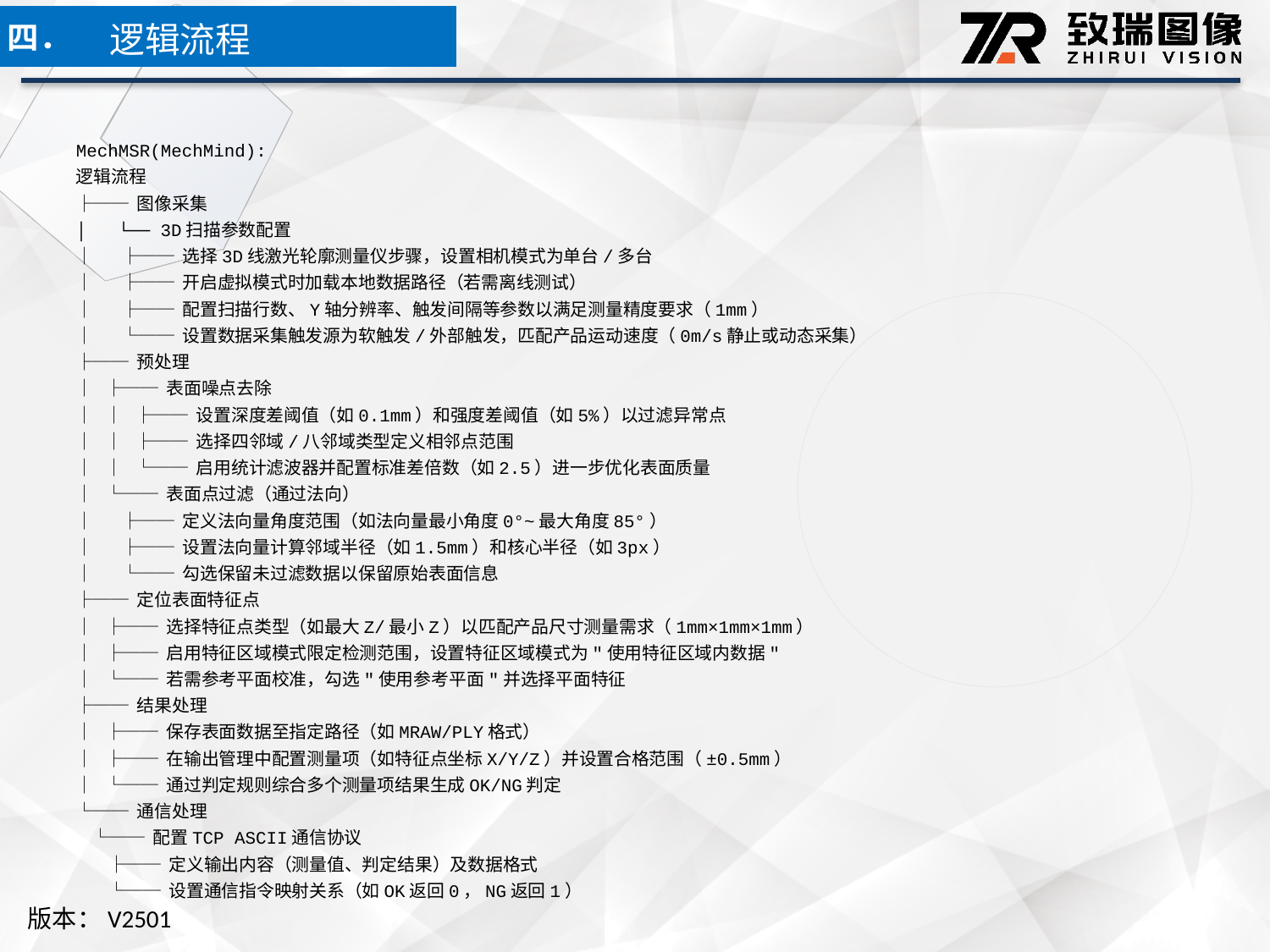

逻辑流程
四．

MechMSR(MechMind):
逻辑流程
├── 图像采集
│   └── 3D扫描参数配置
│       ├── 选择3D线激光轮廓测量仪步骤，设置相机模式为单台/多台
│       ├── 开启虚拟模式时加载本地数据路径（若需离线测试）
│       ├── 配置扫描行数、Y轴分辨率、触发间隔等参数以满足测量精度要求（1mm）
│       └── 设置数据采集触发源为软触发/外部触发，匹配产品运动速度（0m/s静止或动态采集）
├── 预处理
│   ├── 表面噪点去除
│   │   ├── 设置深度差阈值（如0.1mm）和强度差阈值（如5%）以过滤异常点
│   │   ├── 选择四邻域/八邻域类型定义相邻点范围
│   │   └── 启用统计滤波器并配置标准差倍数（如2.5）进一步优化表面质量
│   └── 表面点过滤（通过法向）
│       ├── 定义法向量角度范围（如法向量最小角度0°~最大角度85°）
│       ├── 设置法向量计算邻域半径（如1.5mm）和核心半径（如3px）
│       └── 勾选保留未过滤数据以保留原始表面信息
├── 定位表面特征点
│   ├── 选择特征点类型（如最大Z/最小Z）以匹配产品尺寸测量需求（1mm×1mm×1mm）
│   ├── 启用特征区域模式限定检测范围，设置特征区域模式为"使用特征区域内数据"
│   └── 若需参考平面校准，勾选"使用参考平面"并选择平面特征
├── 结果处理
│   ├── 保存表面数据至指定路径（如MRAW/PLY格式）
│   ├── 在输出管理中配置测量项（如特征点坐标X/Y/Z）并设置合格范围（±0.5mm）
│   └── 通过判定规则综合多个测量项结果生成OK/NG判定
└── 通信处理
    └── 配置TCP ASCII通信协议
        ├── 定义输出内容（测量值、判定结果）及数据格式
        └── 设置通信指令映射关系（如OK返回0，NG返回1）